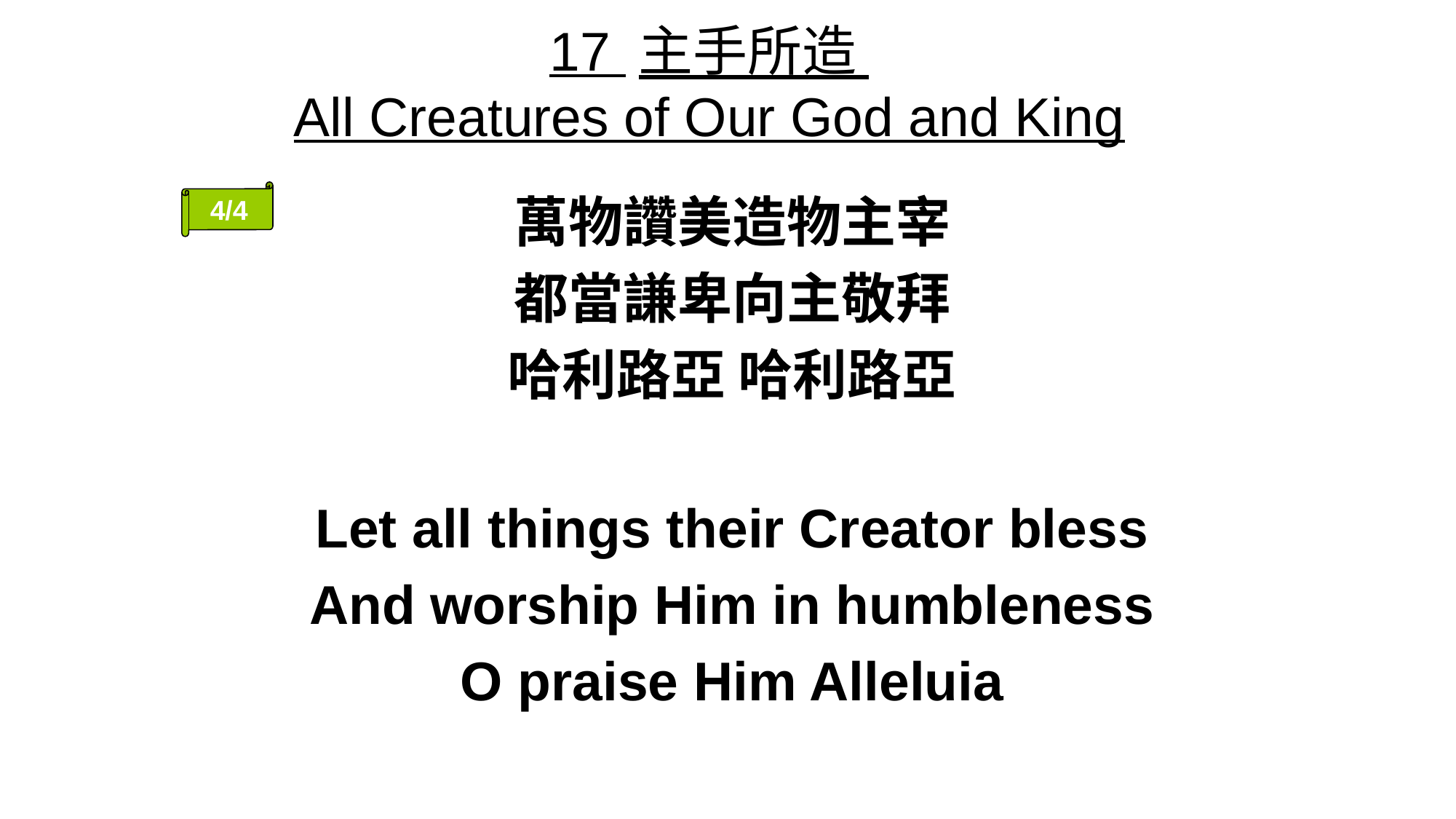

# 17 主手所造 All Creatures of Our God and King
4/4
萬物讚美造物主宰
都當謙卑向主敬拜
哈利路亞 哈利路亞

Let all things their Creator bless
And worship Him in humbleness
O praise Him Alleluia